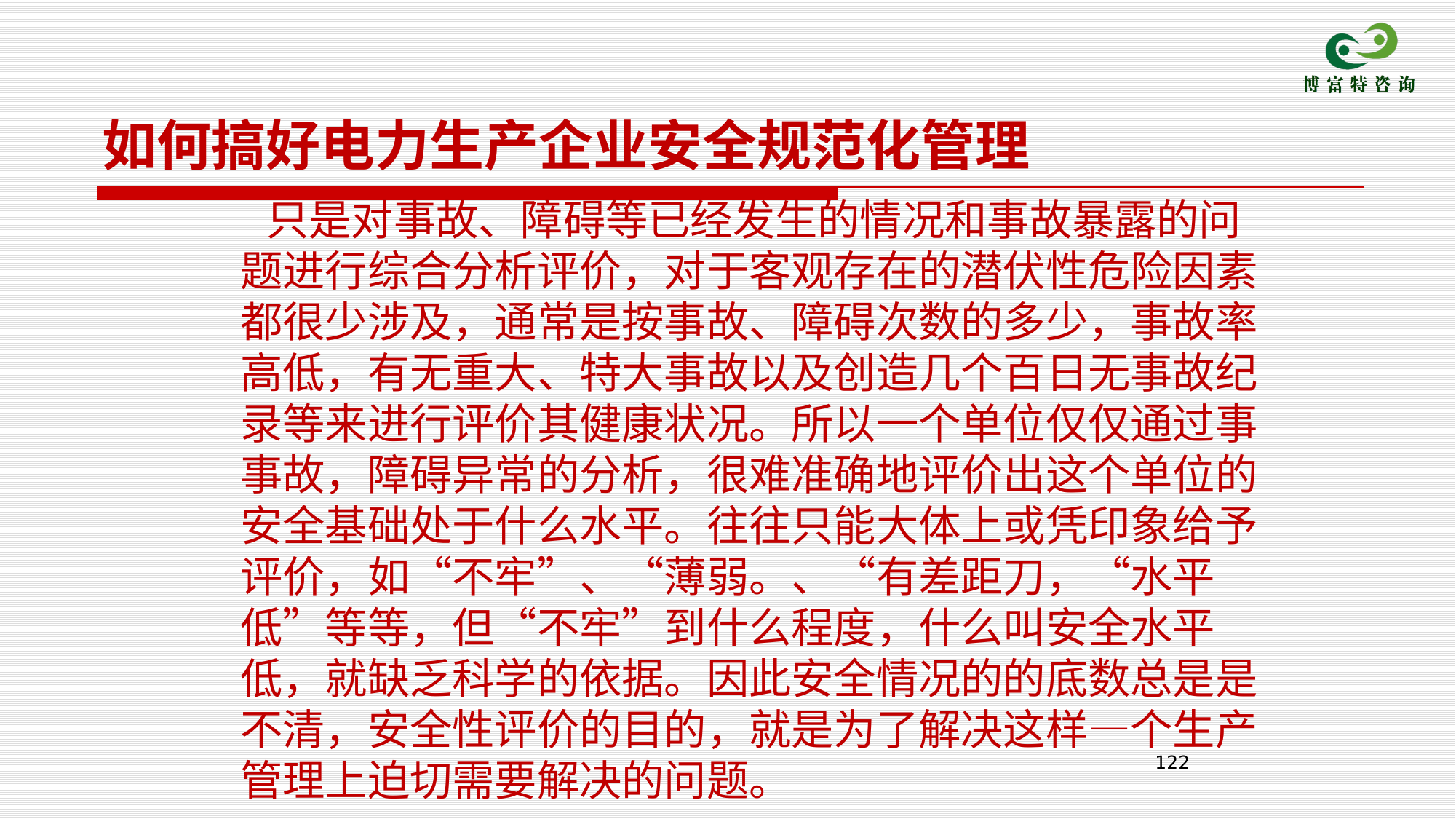

如何搞好电力生产企业安全规范化管理
         只是对事故、障碍等已经发生的情况和事故暴露的问题进行综合分析评价，对于客观存在的潜伏性危险因素都很少涉及，通常是按事故、障碍次数的多少，事故率高低，有无重大、特大事故以及创造几个百日无事故纪录等来进行评价其健康状况。所以一个单位仅仅通过事事故，障碍异常的分析，很难准确地评价出这个单位的安全基础处于什么水平。往往只能大体上或凭印象给予评价，如“不牢”、“薄弱。、“有差距刀，“水平低”等等，但“不牢”到什么程度，什么叫安全水平低，就缺乏科学的依据。因此安全情况的的底数总是是不清，安全性评价的目的，就是为了解决这样—个生产管理上迫切需要解决的问题。

122